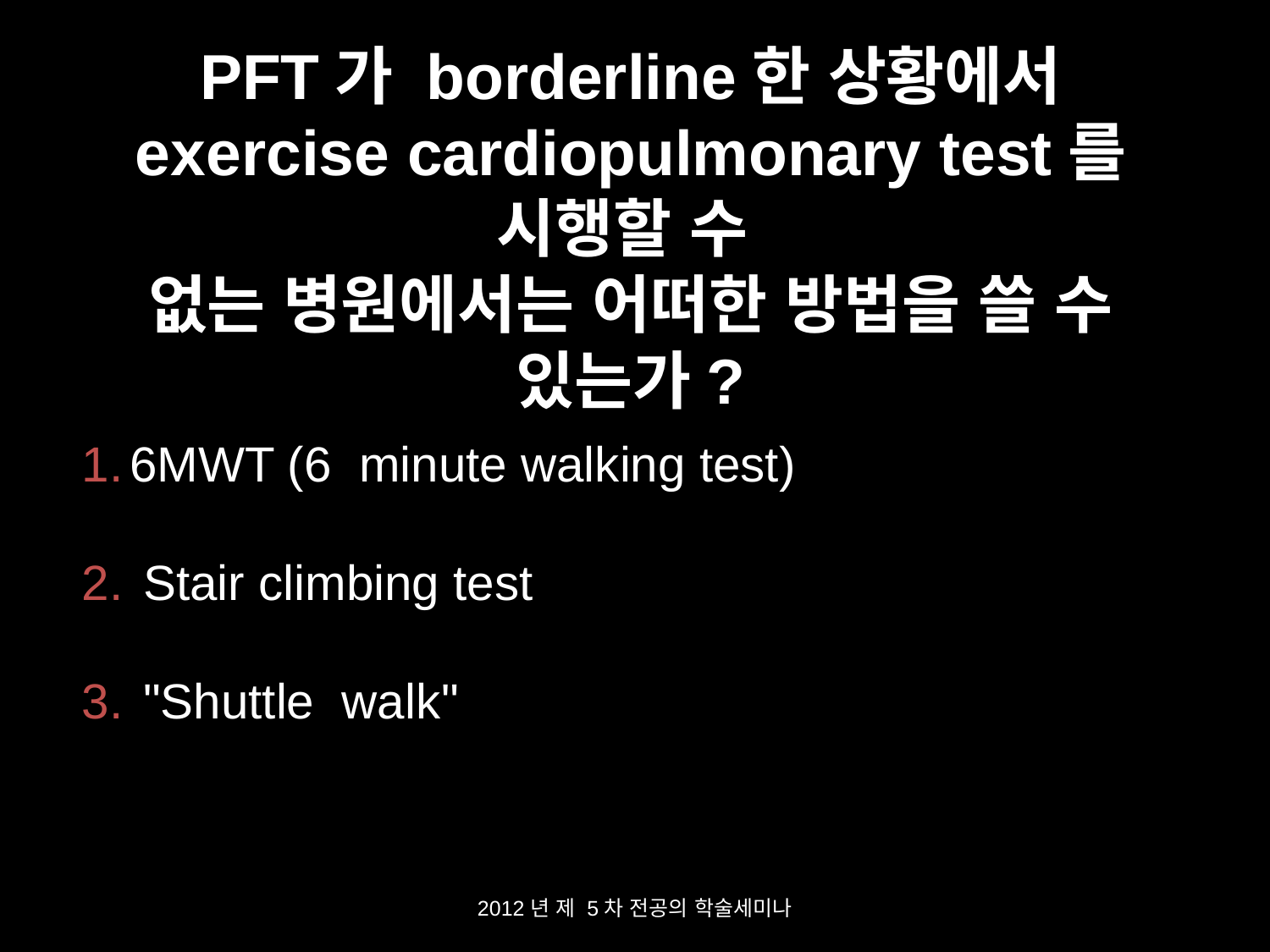

PFT가 borderline한 상황에서 exercise cardiopulmonary test를 시행할 수
없는 병원에서는 어떠한 방법을 쓸 수 있는가?
6MWT (6  minute walking test)

 Stair climbing test

 "Shuttle  walk"

2012년 제 5차 전공의 학술세미나